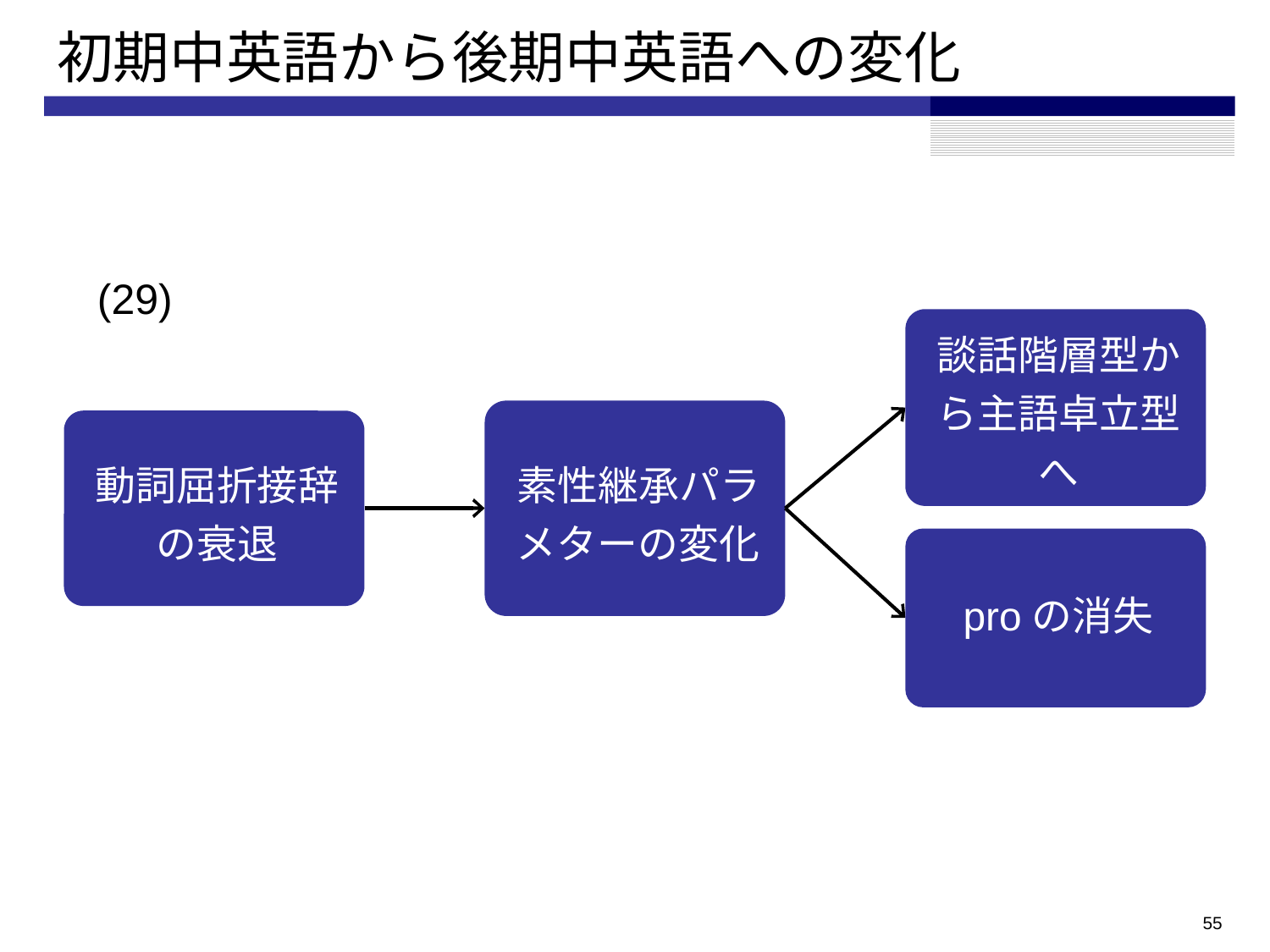

# 初期中英語から後期中英語への変化
動詞屈折接辞の衰退

素性継承パラメターの変化

談話階層型から主語卓立型へ

proの消失
(29)
55